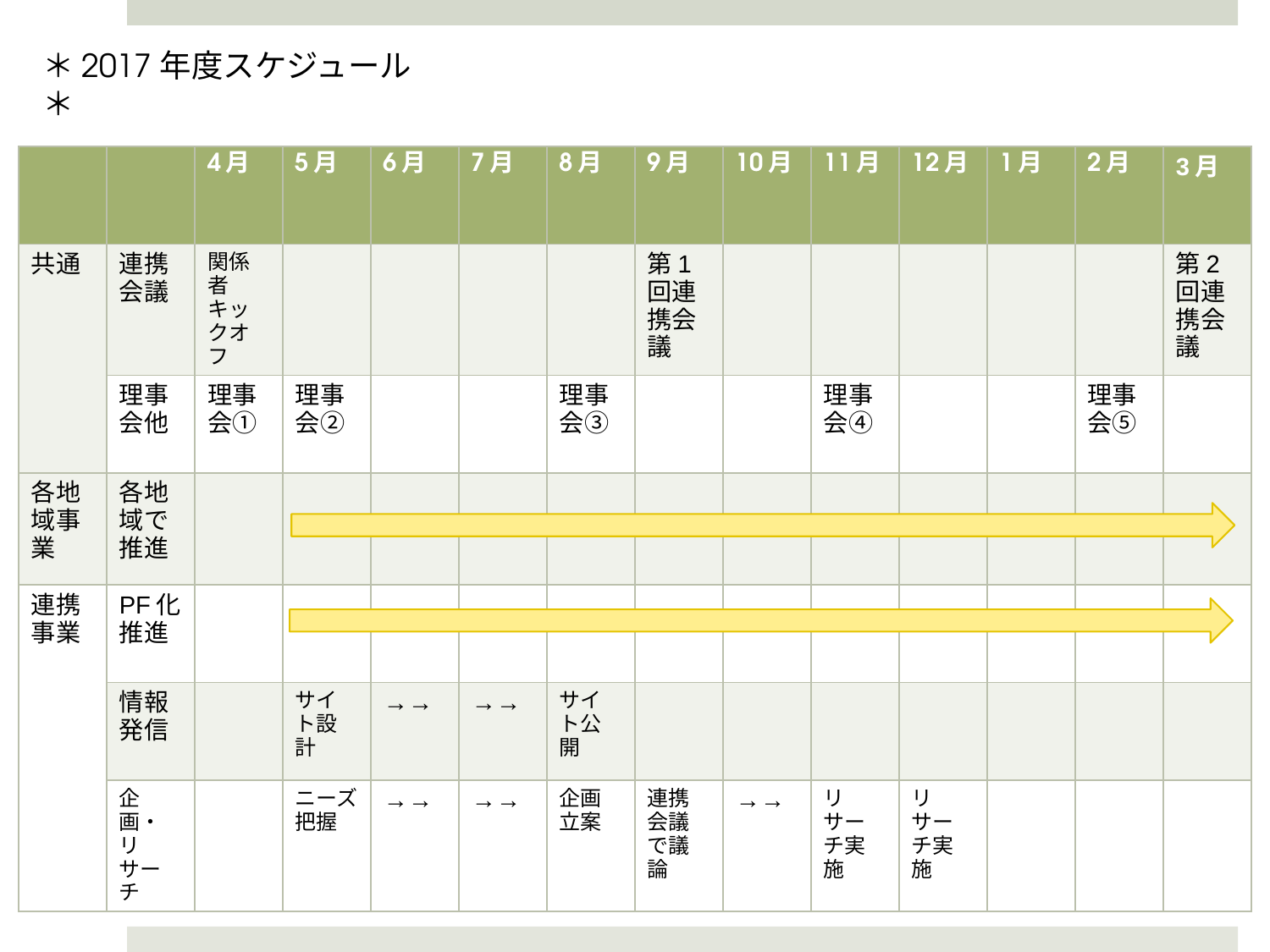

＊2017年度スケジュール＊
|  |  | 4月 | 5月 | 6月 | 7月 | 8月 | 9月 | 10月 | 11月 | 12月 | 1月 | 2月 | 3月 |
| --- | --- | --- | --- | --- | --- | --- | --- | --- | --- | --- | --- | --- | --- |
| 共通 | 連携会議 | 関係者キックオフ |  |  |  |  | 第1回連携会議 |  |  |  |  |  | 第2回連携会議 |
|  | 理事会他 | 理事会① | 理事会② |  |  | 理事会③ |  |  | 理事会④ |  |  | 理事会⑤ |  |
| 各地域事業 | 各地域で推進 |  |  |  |  |  |  |  |  |  |  |  |  |
| 連携事業 | PF化推進 |  |  |  |  |  |  |  |  |  |  |  |  |
|  | 情報発信 |  | サイト設計 | →→ | →→ | サイト公開 |  |  |  |  |  |  |  |
|  | 企画・リサーチ |  | ニーズ把握 | →→ | →→ | 企画立案 | 連携会議で議論 | →→ | リサーチ実施 | リサーチ実施 |  |  |  |